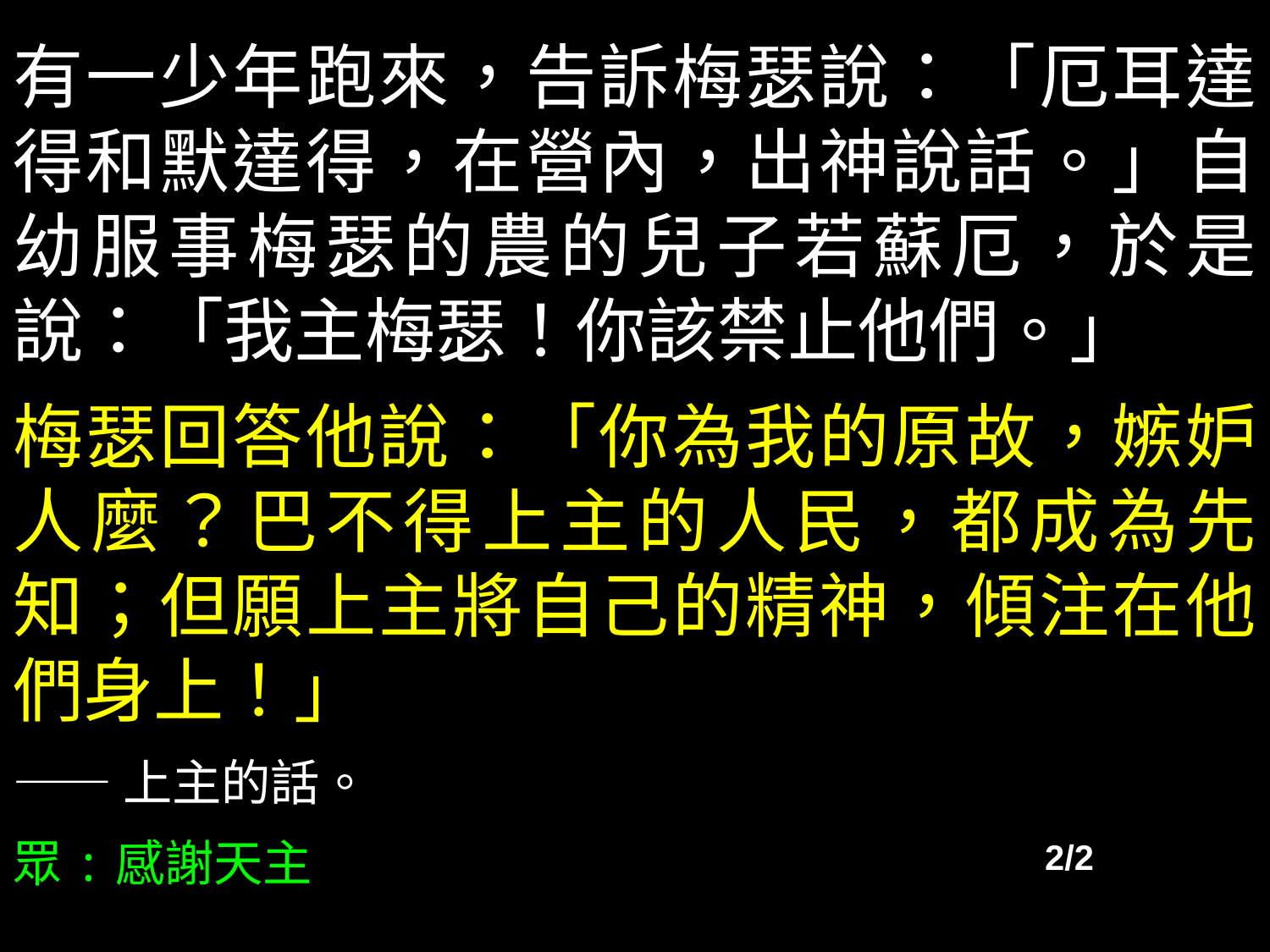

有一少年跑來，告訴梅瑟說：「厄耳達得和默達得，在營內，出神說話。」自幼服事梅瑟的農的兒子若蘇厄，於是說：「我主梅瑟！你該禁止他們。」
梅瑟回答他說：「你為我的原故，嫉妒人麼？巴不得上主的人民，都成為先知；但願上主將自己的精神，傾注在他們身上！」
——上主的話。
眾:感謝天主

2/2